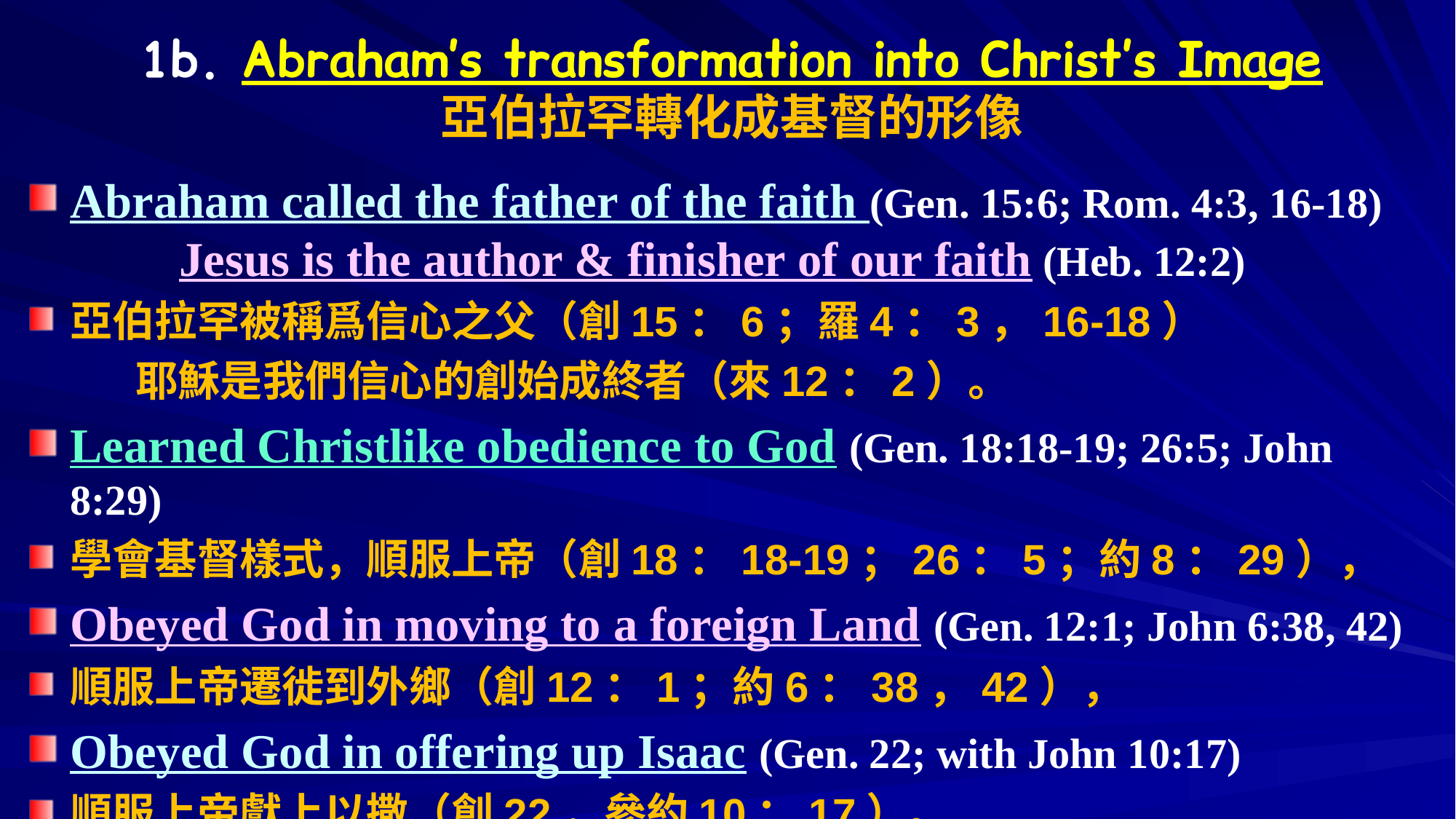

# 1b. Abraham’s transformation into Christ’s Image 亞伯拉罕轉化成基督的形像
Abraham called the father of the faith (Gen. 15:6; Rom. 4:3, 16-18)   	Jesus is the author & finisher of our faith (Heb. 12:2)
亞伯拉罕被稱爲信心之父（創15：6；羅4：3，16-18）
          耶穌是我們信心的創始成終者（來12：2）。
Learned Christlike obedience to God (Gen. 18:18-19; 26:5; John 8:29)
學會基督樣式，順服上帝（創18：18-19；26：5；約8：29），
Obeyed God in moving to a foreign Land (Gen. 12:1; John 6:38, 42)
順服上帝遷徙到外鄉（創12：1；約6：38，42），
Obeyed God in offering up Isaac (Gen. 22; with John 10:17)
順服上帝獻上以撒（創22，參約10：17）。